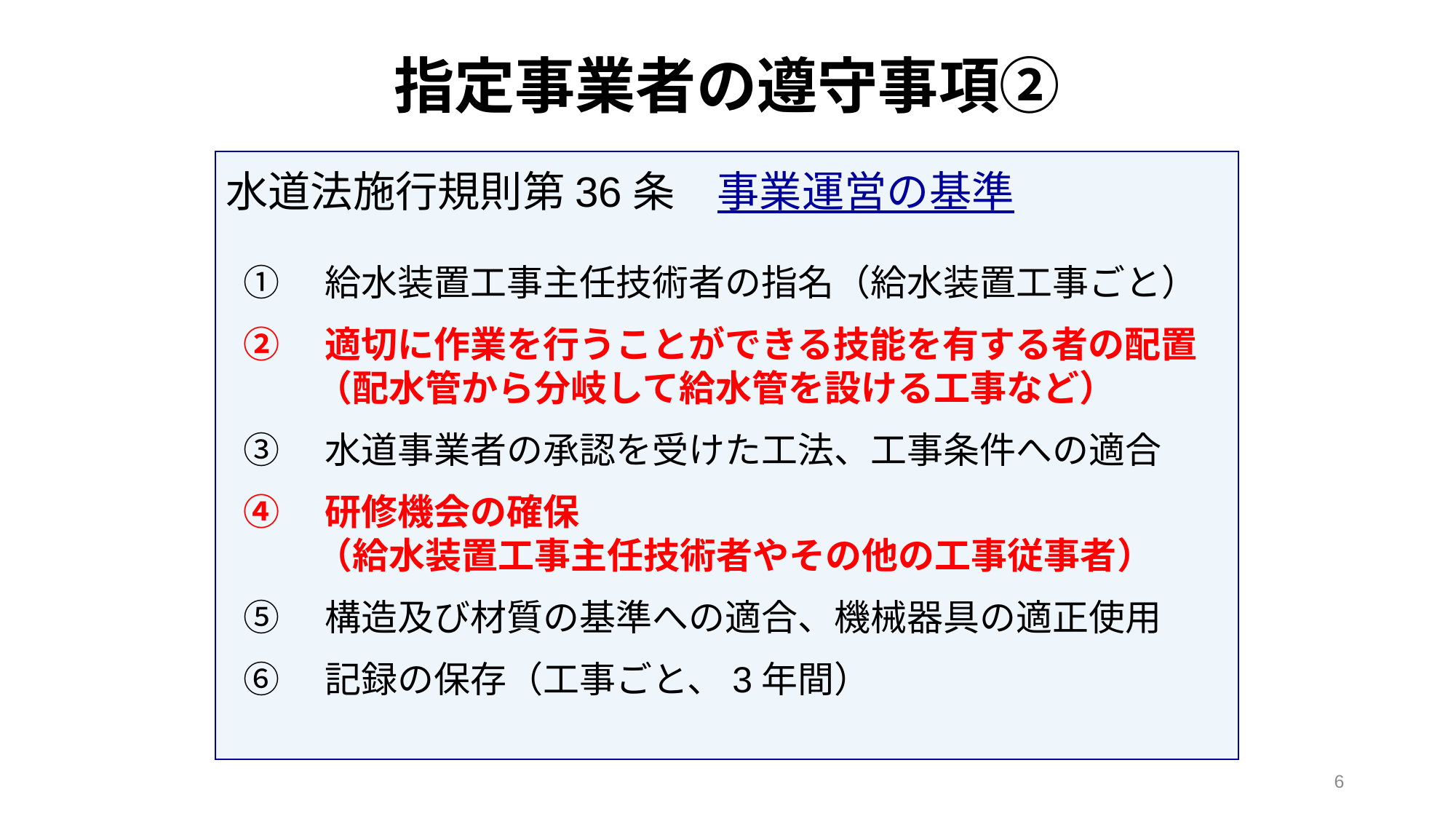

指定事業者の遵守事項②

水道法施行規則第36条　事業運営の基準
①　給水装置工事主任技術者の指名（給水装置工事ごと）
②　適切に作業を行うことができる技能を有する者の配置
　　（配水管から分岐して給水管を設ける工事など）
③　水道事業者の承認を受けた工法、工事条件への適合
④　研修機会の確保
　　（給水装置工事主任技術者やその他の工事従事者）
⑤　構造及び材質の基準への適合、機械器具の適正使用
⑥　記録の保存（工事ごと、3年間）
6